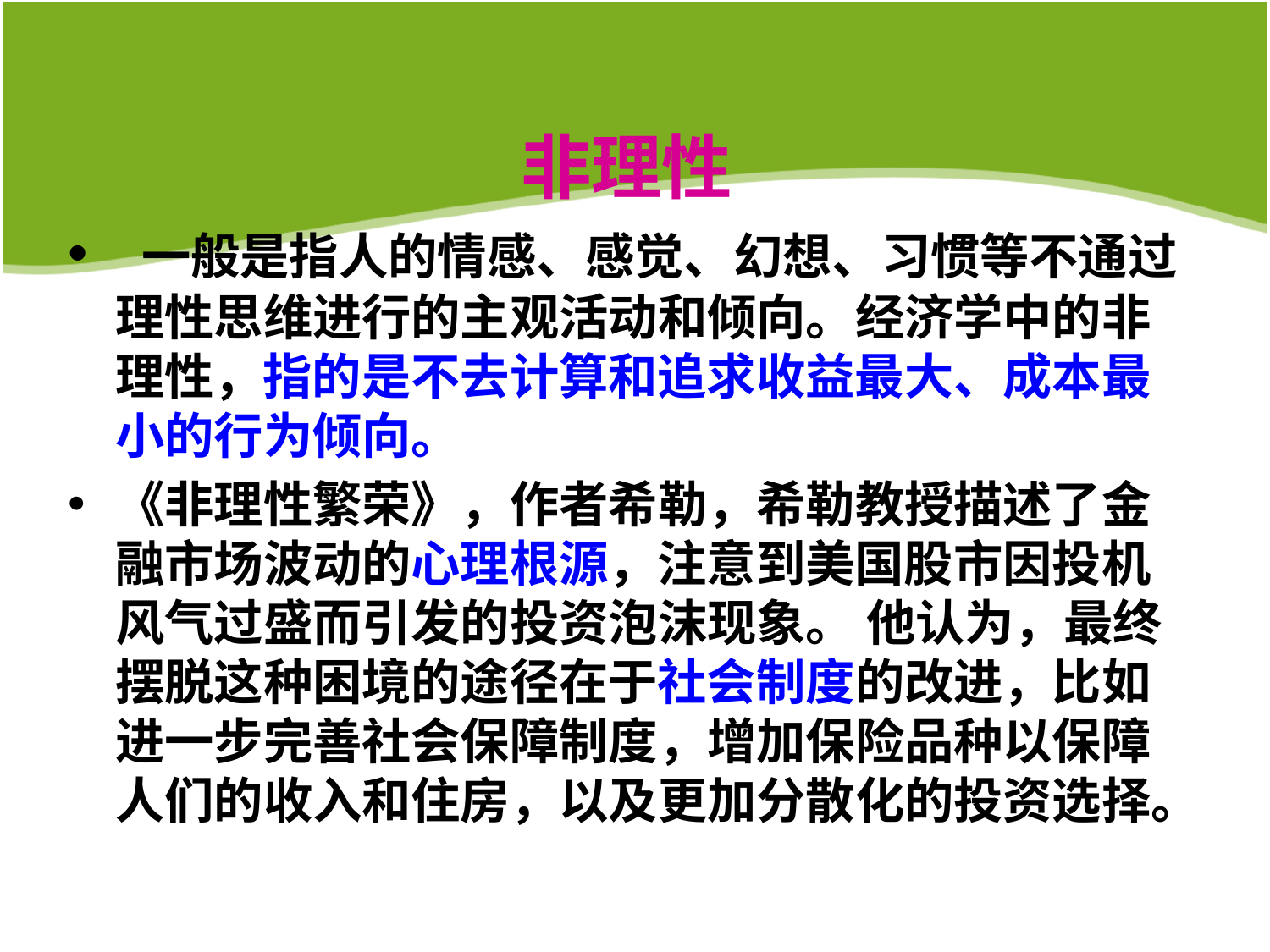

非理性
 一般是指人的情感、感觉、幻想、习惯等不通过理性思维进行的主观活动和倾向。经济学中的非理性，指的是不去计算和追求收益最大、成本最小的行为倾向。
《非理性繁荣》，作者希勒，希勒教授描述了金融市场波动的心理根源，注意到美国股市因投机风气过盛而引发的投资泡沫现象。 他认为，最终摆脱这种困境的途径在于社会制度的改进，比如进一步完善社会保障制度，增加保险品种以保障人们的收入和住房，以及更加分散化的投资选择。